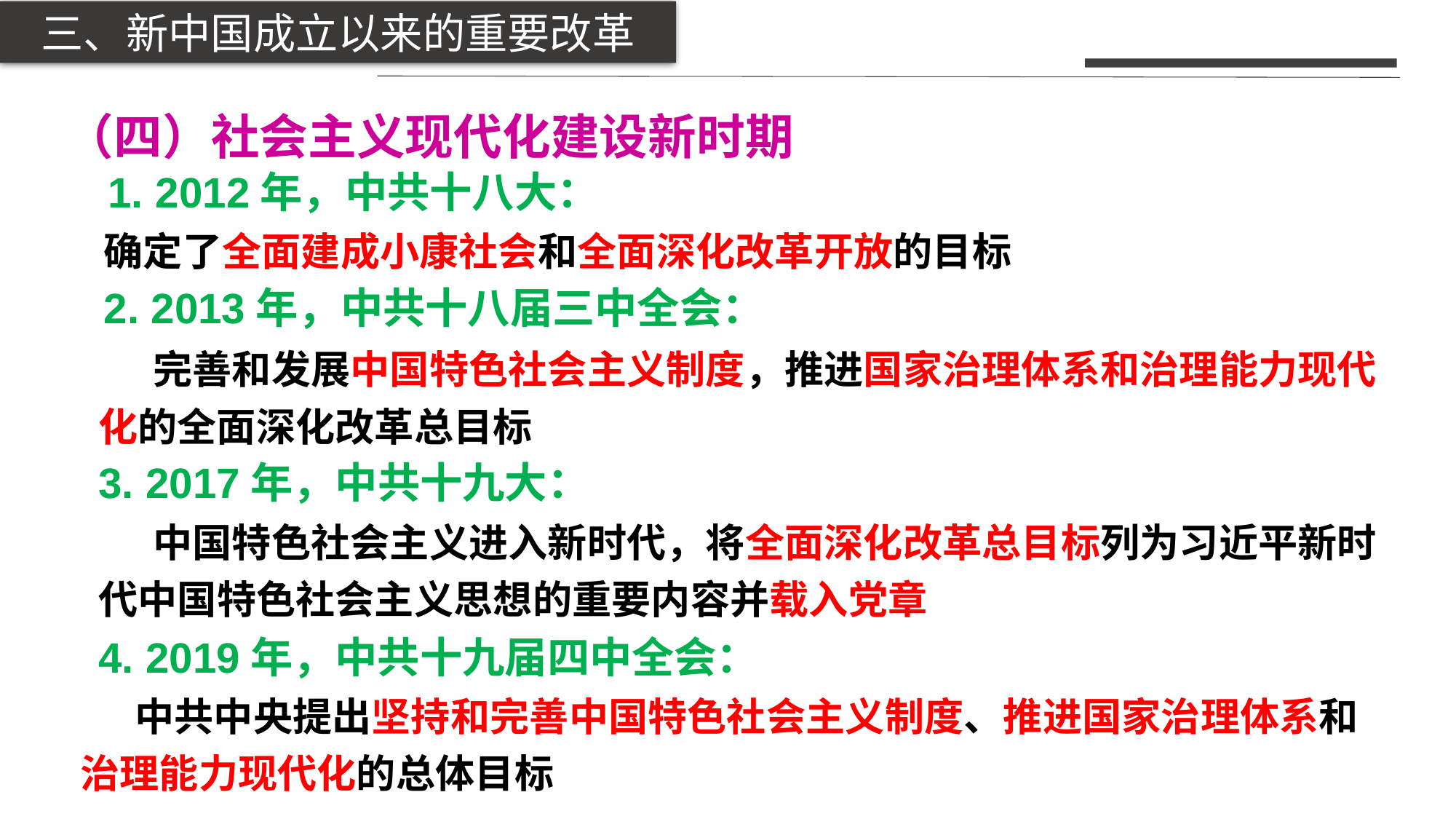

三、新中国成立以来的重要改革

（四）社会主义现代化建设新时期
1. 2012年，中共十八大：
确定了全面建成小康社会和全面深化改革开放的目标
2. 2013年，中共十八届三中全会：
完善和发展中国特色社会主义制度，推进国家治理体系和治理能力现代化的全面深化改革总目标
3. 2017年，中共十九大：
中国特色社会主义进入新时代，将全面深化改革总目标列为习近平新时代中国特色社会主义思想的重要内容并载入党章
4. 2019年，中共十九届四中全会：
中共中央提出坚持和完善中国特色社会主义制度、推进国家治理体系和治理能力现代化的总体目标